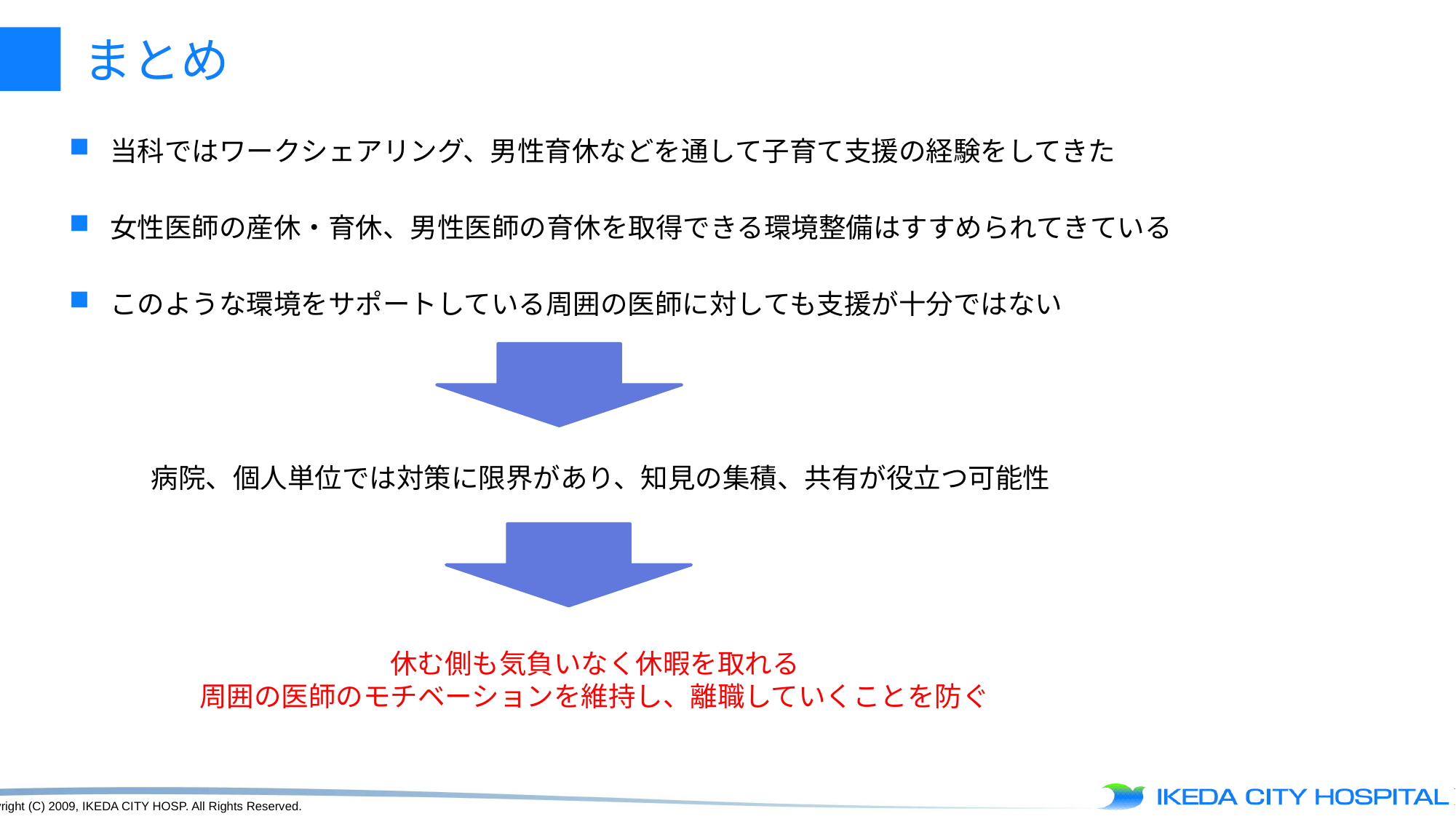

# まとめ
当科ではワークシェアリング、男性育休などを通して子育て支援の経験をしてきた

女性医師の産休・育休、男性医師の育休を取得できる環境整備はすすめられてきている

このような環境をサポートしている周囲の医師に対しても支援が十分ではない

　　　病院、個人単位では対策に限界があり、知見の集積、共有が役立つ可能性

　休む側も気負いなく休暇を取れる
　周囲の医師のモチベーションを維持し、離職していくことを防ぐ